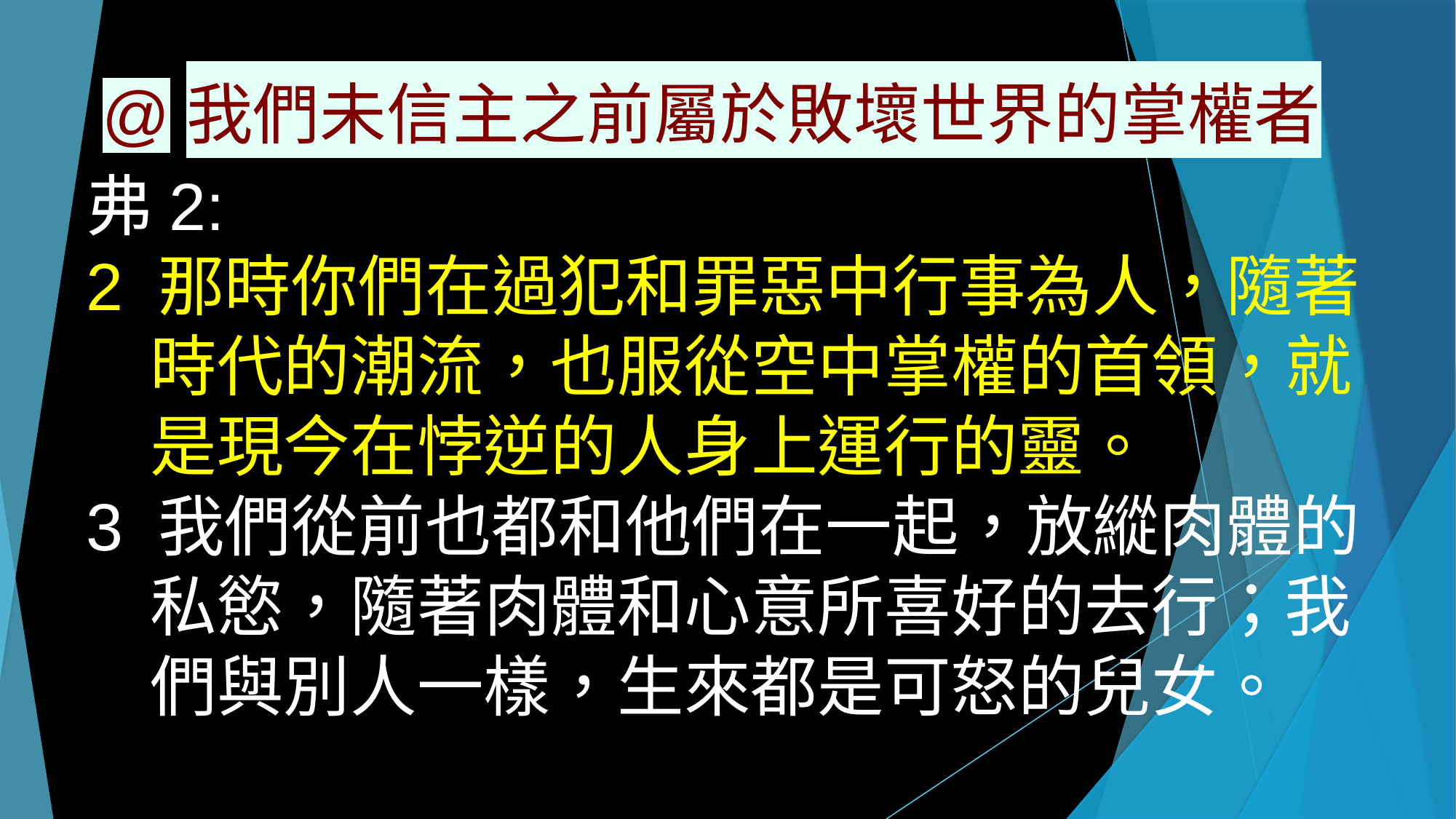

@我們未信主之前屬於敗壞世界的掌權者
弗2:
2 那時你們在過犯和罪惡中行事為人，隨著時代的潮流，也服從空中掌權的首領，就是現今在悖逆的人身上運行的靈。
3 我們從前也都和他們在一起，放縱肉體的私慾，隨著肉體和心意所喜好的去行；我們與別人一樣，生來都是可怒的兒女。